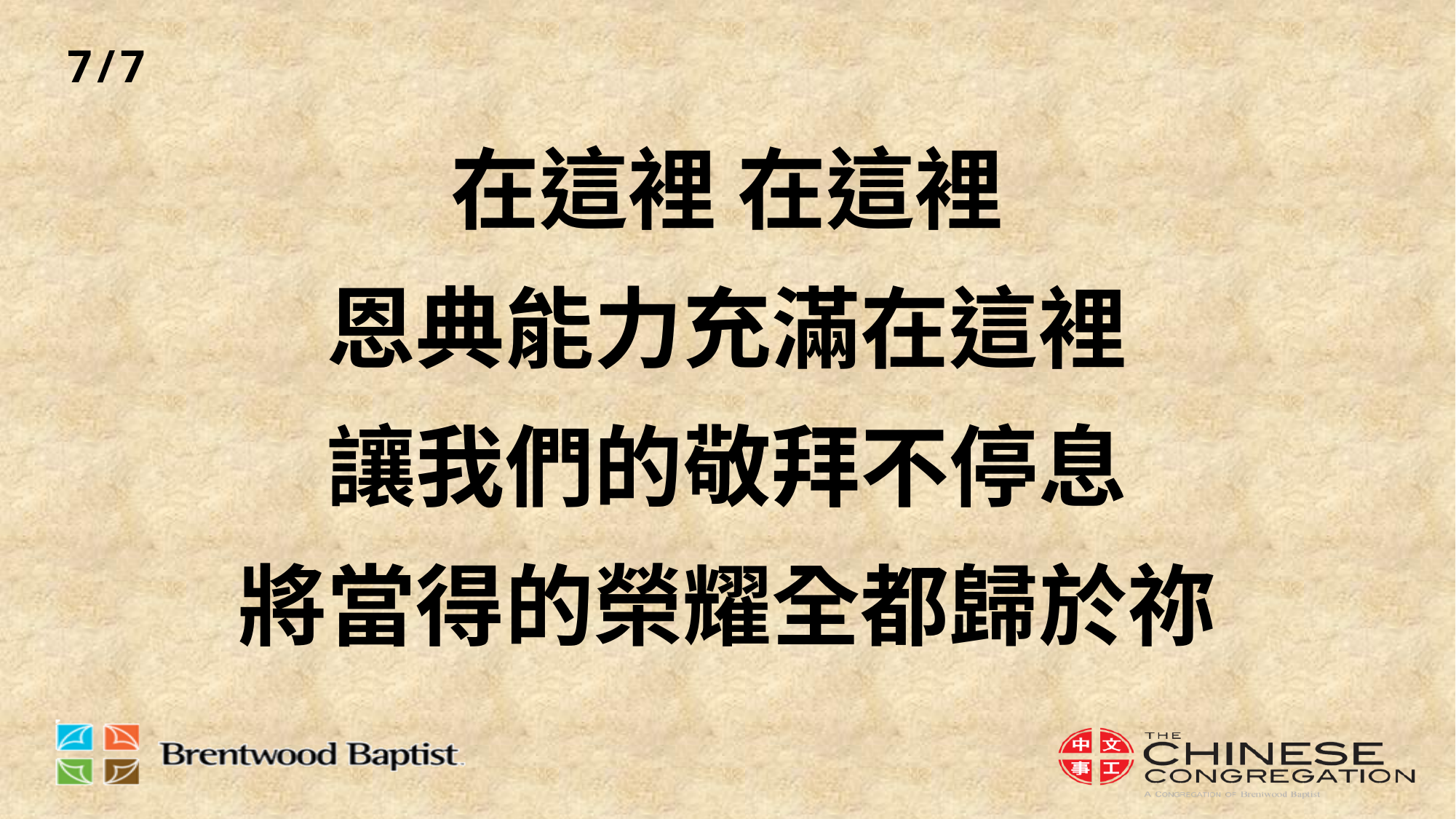

# 在這裡 在這裡 恩典能力充滿在這裡 讓我們的敬拜不停息 將當得的榮耀全都歸於祢
7/7